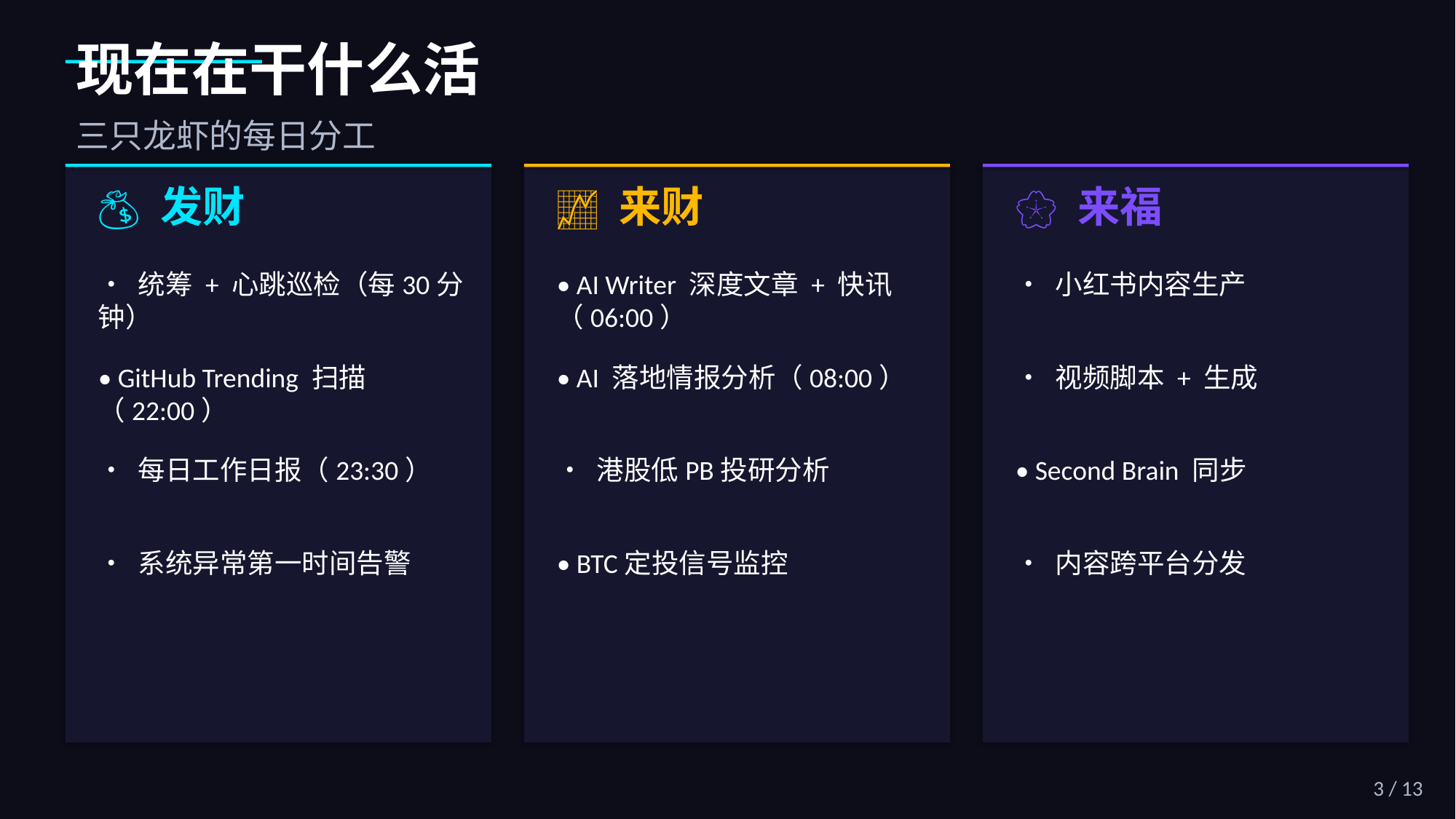

现在在干什么活

三只龙虾的每日分工

💰 发财
📈 来财
🌸 来福
• 统筹 + 心跳巡检（每30分钟）
• AI Writer 深度文章 + 快讯（06:00）
• 小红书内容生产
• GitHub Trending 扫描（22:00）
• AI 落地情报分析（08:00）
• 视频脚本 + 生成
• 每日工作日报（23:30）
• 港股低PB投研分析
• Second Brain 同步
• 系统异常第一时间告警
• BTC定投信号监控
• 内容跨平台分发
3 / 13